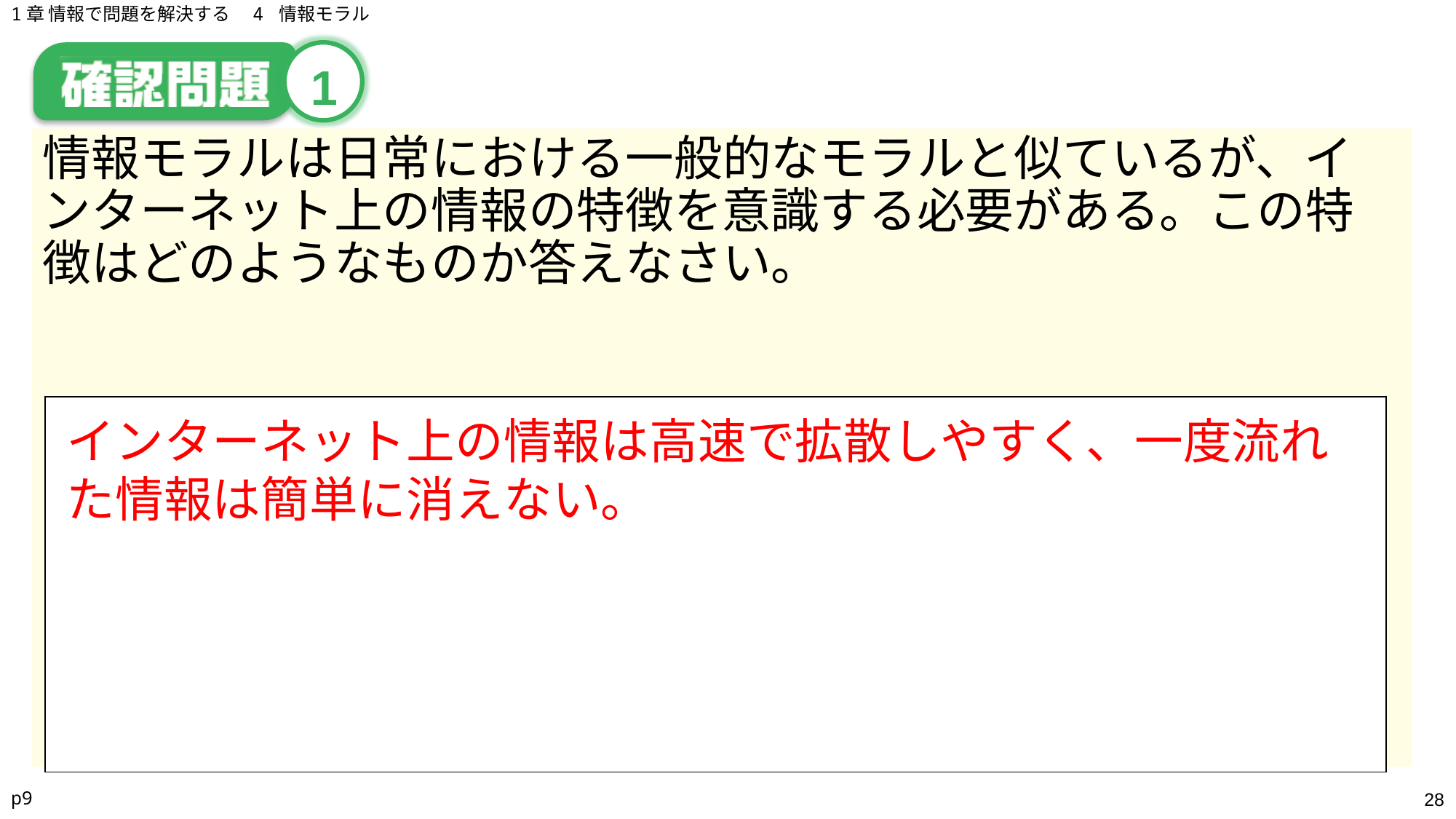

1章 情報で問題を解決する　4 情報モラル
# 1
情報モラルは日常における一般的なモラルと似ているが、インターネット上の情報の特徴を意識する必要がある。この特徴はどのようなものか答えなさい。
|  |
| --- |
インターネット上の情報は高速で拡散しやすく、一度流れた情報は簡単に消えない。
p9
28